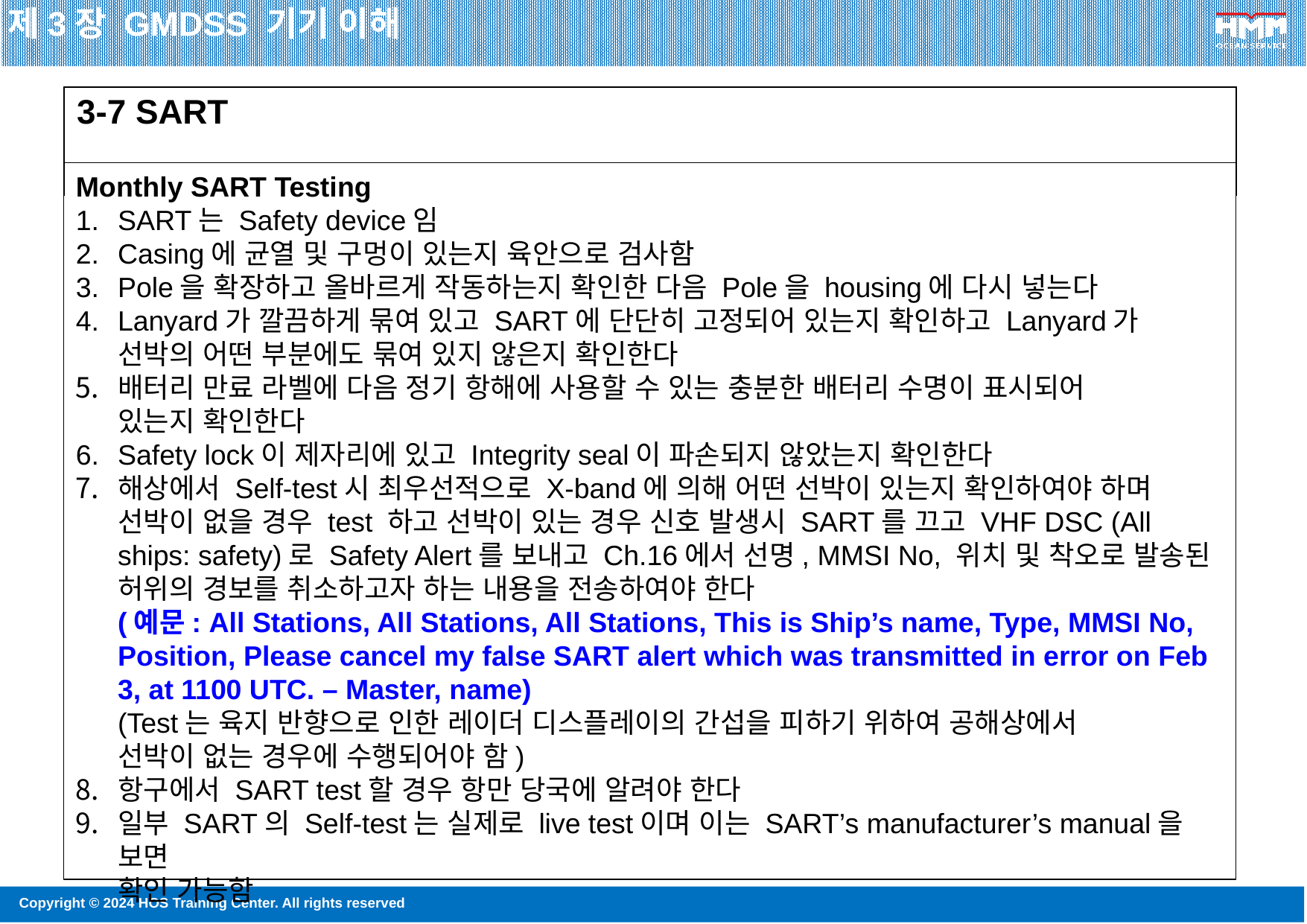

제3장 GMDSS 기기 이해
| 3-7 SART |
| --- |
Monthly SART Testing
SART는 Safety device임
Casing에 균열 및 구멍이 있는지 육안으로 검사함
Pole을 확장하고 올바르게 작동하는지 확인한 다음 Pole을 housing에 다시 넣는다
Lanyard가 깔끔하게 묶여 있고 SART에 단단히 고정되어 있는지 확인하고 Lanyard가
선박의 어떤 부분에도 묶여 있지 않은지 확인한다
배터리 만료 라벨에 다음 정기 항해에 사용할 수 있는 충분한 배터리 수명이 표시되어
있는지 확인한다
Safety lock이 제자리에 있고 Integrity seal이 파손되지 않았는지 확인한다
해상에서 Self-test시 최우선적으로 X-band에 의해 어떤 선박이 있는지 확인하여야 하며
선박이 없을 경우 test 하고 선박이 있는 경우 신호 발생시 SART를 끄고 VHF DSC (All ships: safety)로 Safety Alert를 보내고 Ch.16에서 선명, MMSI No, 위치 및 착오로 발송된 허위의 경보를 취소하고자 하는 내용을 전송하여야 한다
(예문: All Stations, All Stations, All Stations, This is Ship’s name, Type, MMSI No,
Position, Please cancel my false SART alert which was transmitted in error on Feb 3, at 1100 UTC. – Master, name)
(Test는 육지 반향으로 인한 레이더 디스플레이의 간섭을 피하기 위하여 공해상에서
선박이 없는 경우에 수행되어야 함)
항구에서 SART test할 경우 항만 당국에 알려야 한다
일부 SART의 Self-test는 실제로 live test이며 이는 SART’s manufacturer’s manual을 보면
확인 가능함

Integrity seal
무결성 봉인
78